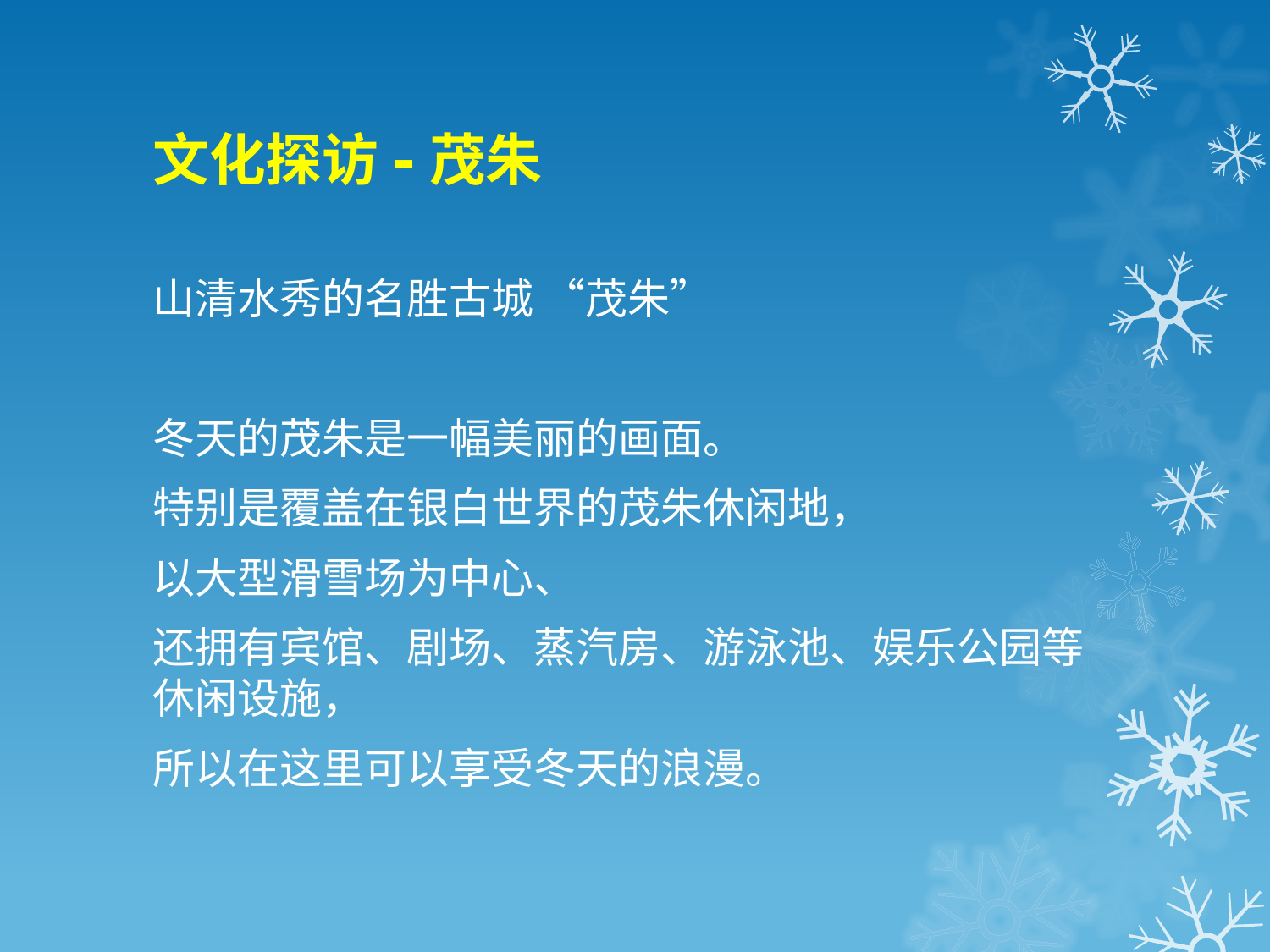

# 文化探访-茂朱
山清水秀的名胜古城 “茂朱”

冬天的茂朱是一幅美丽的画面。
特别是覆盖在银白世界的茂朱休闲地，
以大型滑雪场为中心、
还拥有宾馆、剧场、蒸汽房、游泳池、娱乐公园等休闲设施，
所以在这里可以享受冬天的浪漫。